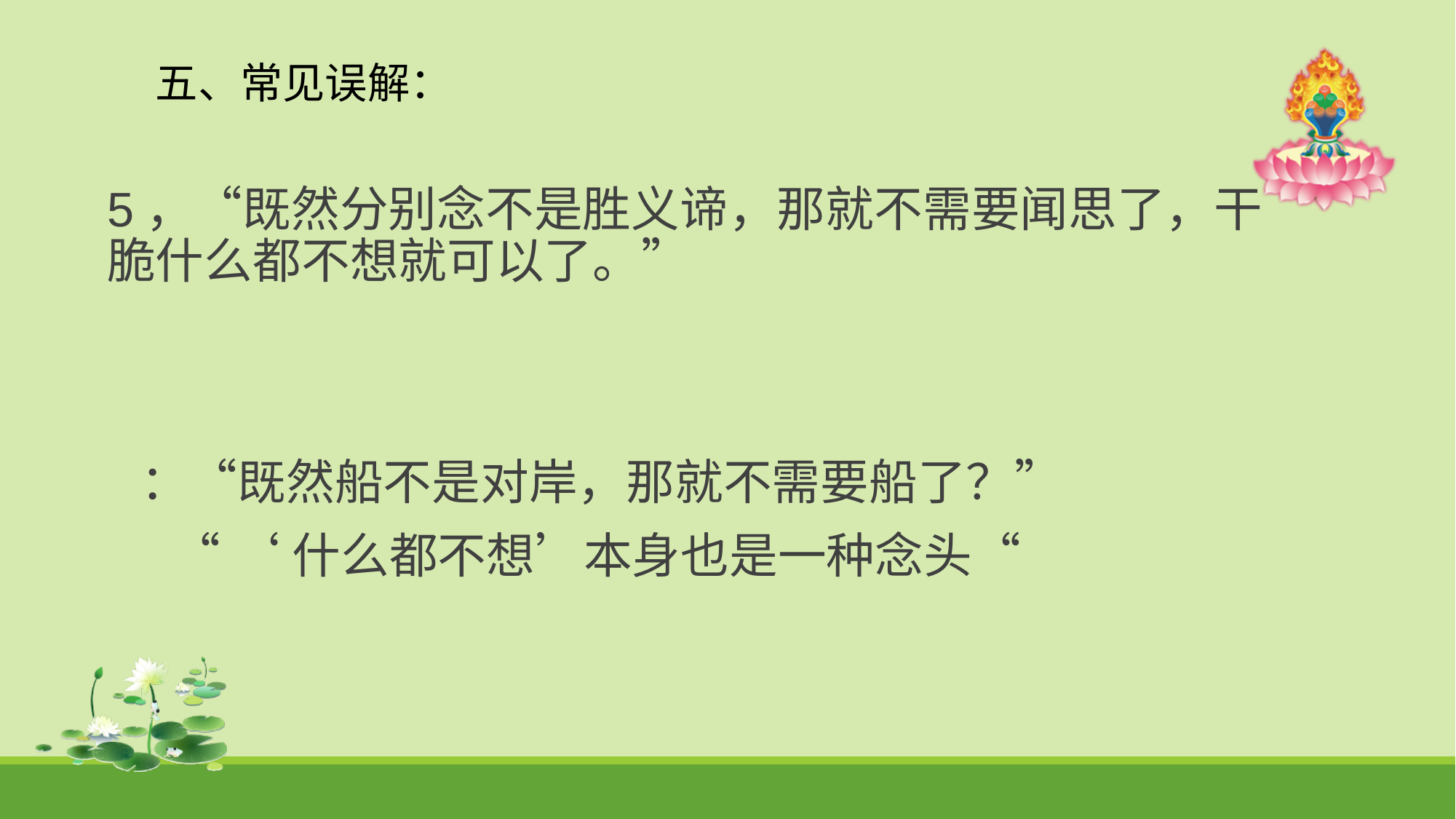

五、常见误解：
5，“既然分别念不是胜义谛，那就不需要闻思了，干脆什么都不想就可以了。”

  ：“既然船不是对岸，那就不需要船了？”
      “ ‘什么都不想’本身也是一种念头“